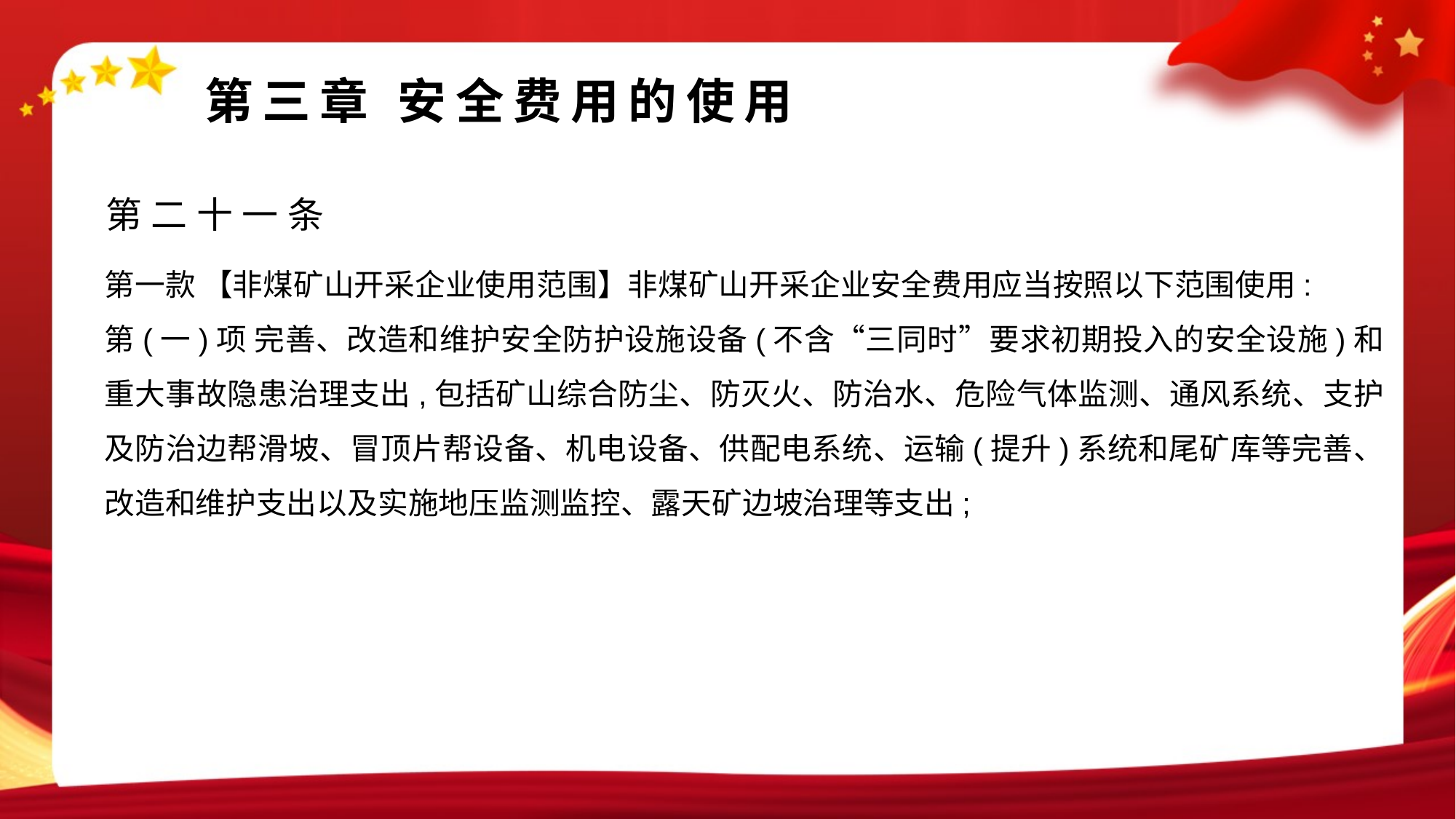

#
第三章 安全费用的使用
第二十一条
第一款 【非煤矿山开采企业使用范围】非煤矿山开采企业安全费用应当按照以下范围使用:
第(一)项 完善、改造和维护安全防护设施设备(不含“三同时”要求初期投入的安全设施)和重大事故隐患治理支出,包括矿山综合防尘、防灭火、防治水、危险气体监测、通风系统、支护及防治边帮滑坡、冒顶片帮设备、机电设备、供配电系统、运输(提升)系统和尾矿库等完善、改造和维护支出以及实施地压监测监控、露天矿边坡治理等支出;